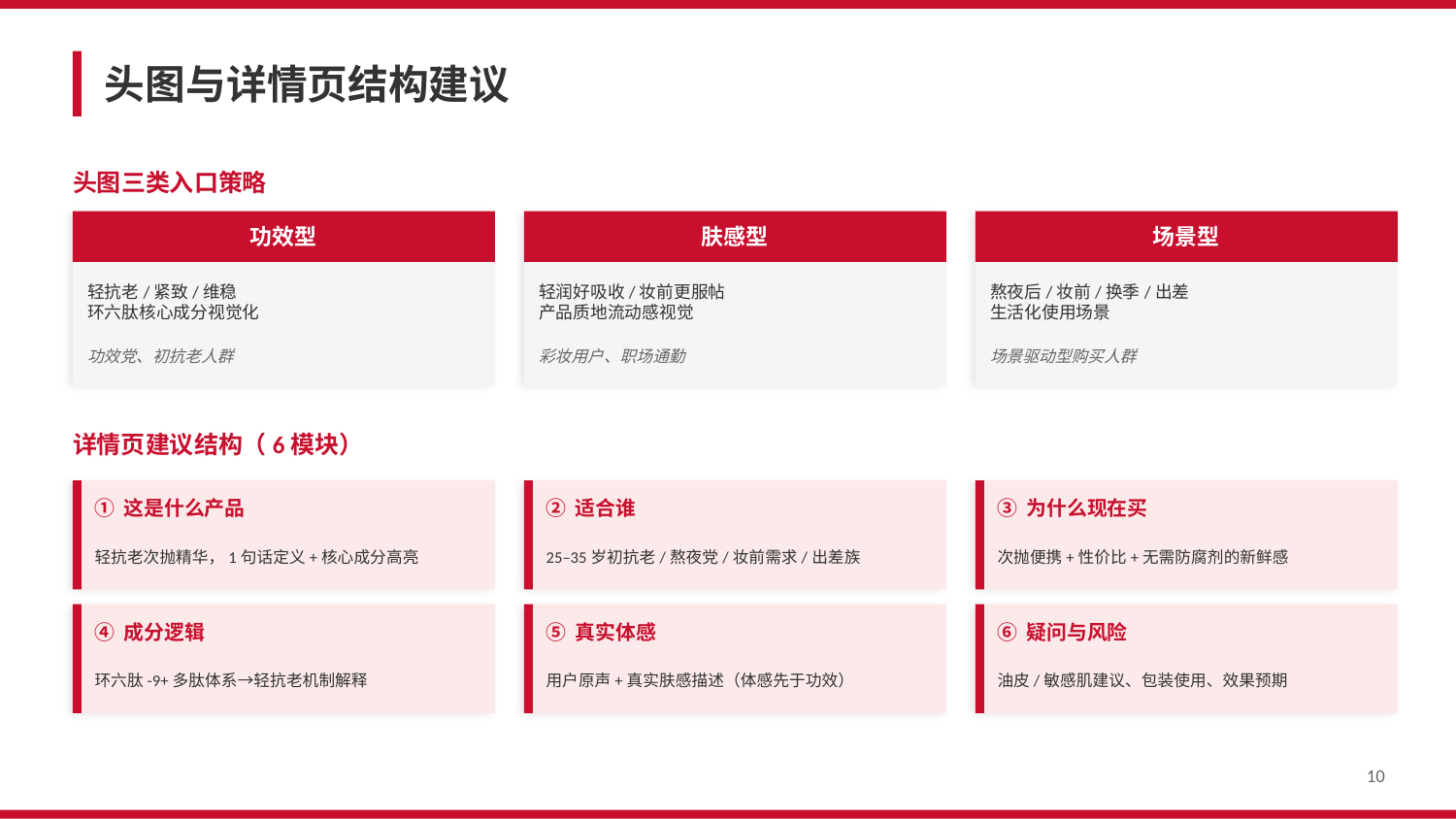

头图与详情页结构建议

头图三类入口策略

功效型

肤感型

场景型
轻抗老/紧致/维稳
环六肽核心成分视觉化
轻润好吸收/妆前更服帖
产品质地流动感视觉
熬夜后/妆前/换季/出差
生活化使用场景
功效党、初抗老人群
彩妆用户、职场通勤
场景驱动型购买人群
详情页建议结构（6模块）

① 这是什么产品
② 适合谁
③ 为什么现在买
轻抗老次抛精华，1句话定义+核心成分高亮
25–35岁初抗老/熬夜党/妆前需求/出差族
次抛便携+性价比+无需防腐剂的新鲜感

④ 成分逻辑
⑤ 真实体感
⑥ 疑问与风险
环六肽-9+多肽体系→轻抗老机制解释
用户原声+真实肤感描述（体感先于功效）
油皮/敏感肌建议、包装使用、效果预期
10